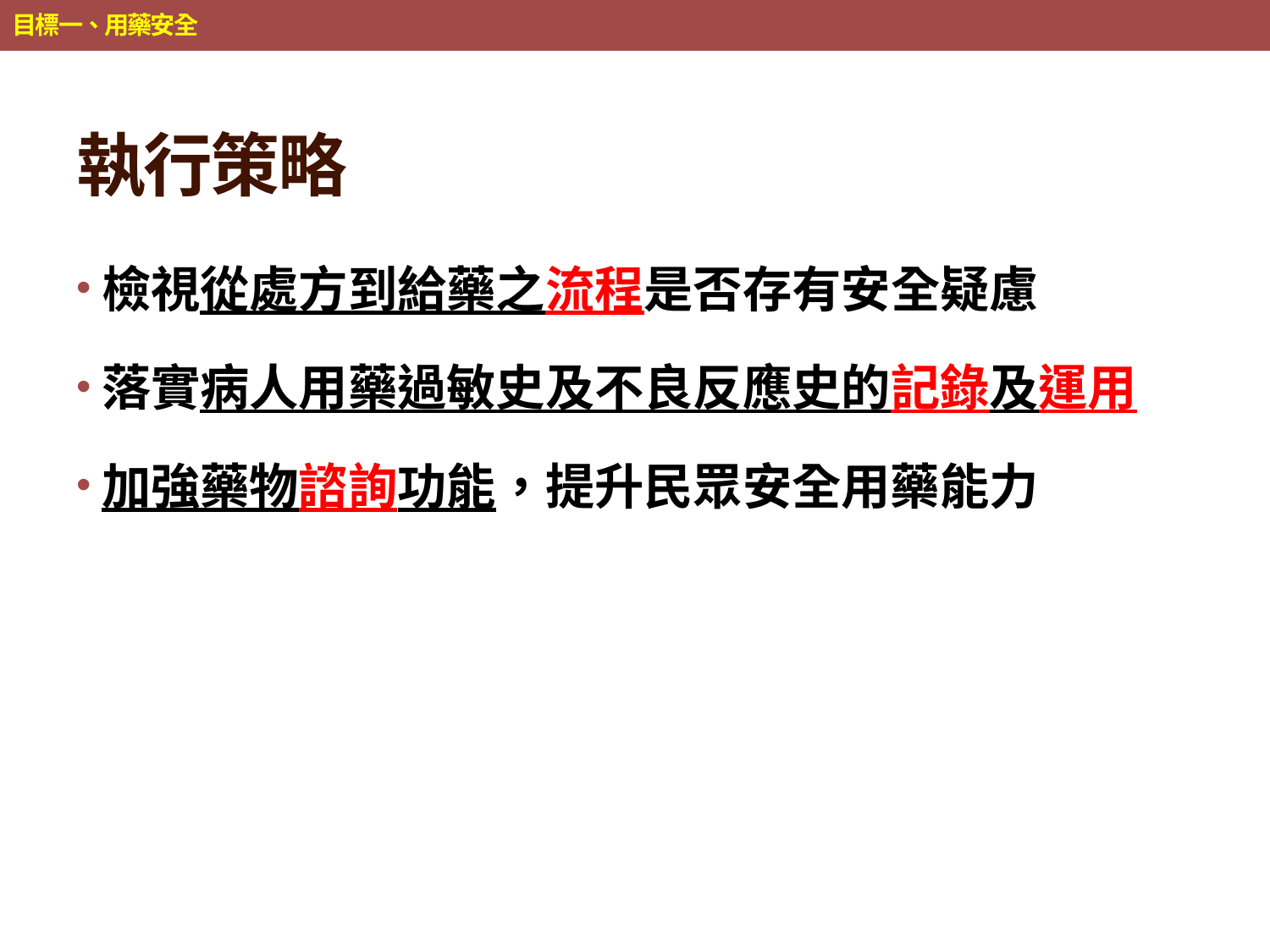

目標一、用藥安全
# 執行策略
檢視從處方到給藥之流程是否存有安全疑慮
落實病人用藥過敏史及不良反應史的記錄及運用
加強藥物諮詢功能，提升民眾安全用藥能力